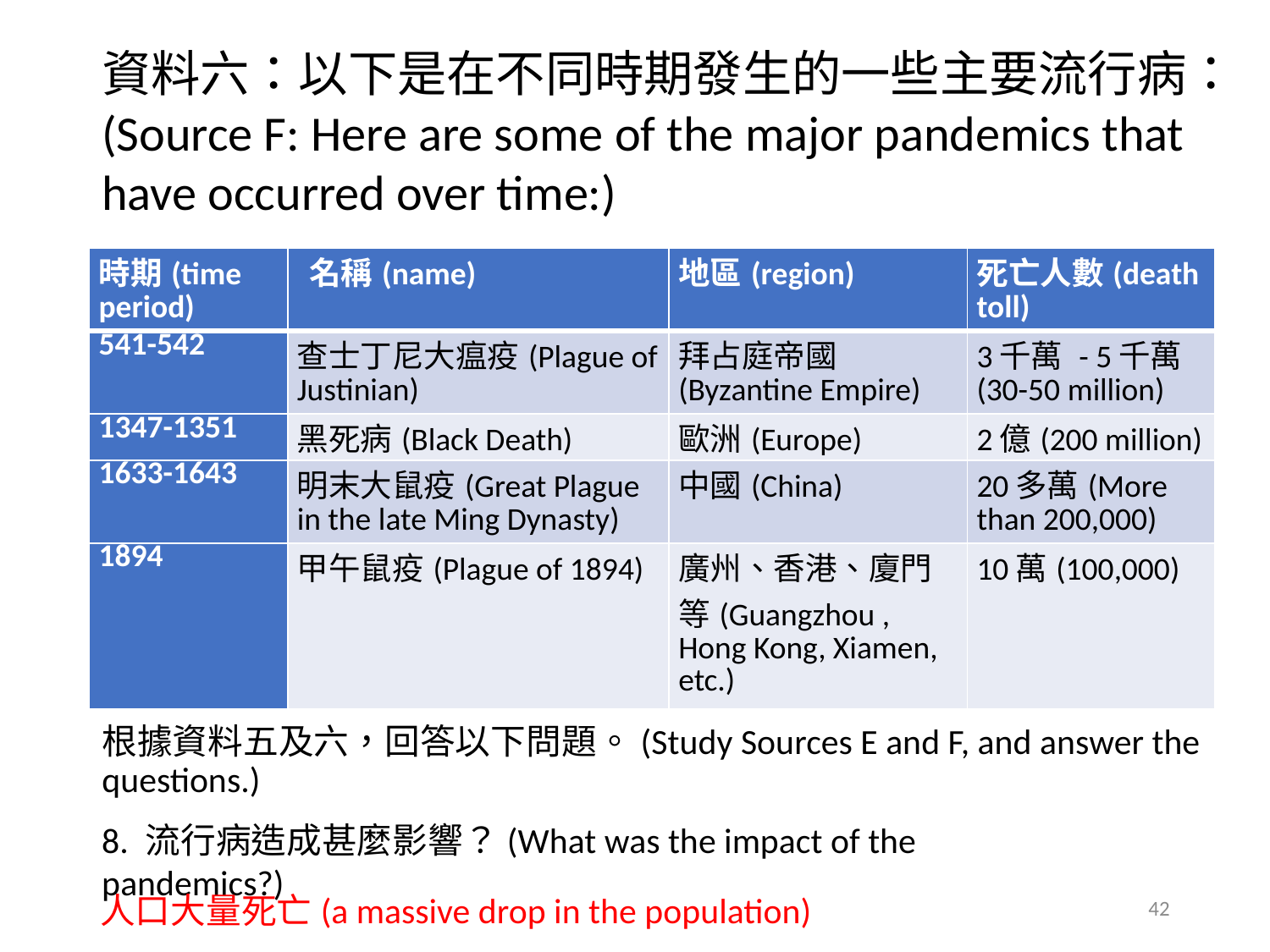

資料六：以下是在不同時期發生的一些主要流行病：(Source F: Here are some of the major pandemics that have occurred over time:)
| 時期(time period) | 名稱(name) | 地區(region) | 死亡人數(death toll) |
| --- | --- | --- | --- |
| 541-542 | 查士丁尼大瘟疫(Plague of Justinian) | 拜占庭帝國(Byzantine Empire) | 3千萬 - 5千萬(30-50 million) |
| 1347-1351 | 黑死病(Black Death) | 歐洲(Europe) | 2億(200 million) |
| 1633-1643 | 明末大鼠疫(Great Plague in the late Ming Dynasty) | 中國(China) | 20多萬(More than 200,000) |
| 1894 | 甲午鼠疫(Plague of 1894) | 廣州、香港、廈門等(Guangzhou , Hong Kong, Xiamen, etc.) | 10萬(100,000) |
根據資料五及六，回答以下問題。(Study Sources E and F, and answer the questions.)

8. 流行病造成甚麼影響？(What was the impact of the pandemics?)

人口大量死亡(a massive drop in the population)

42